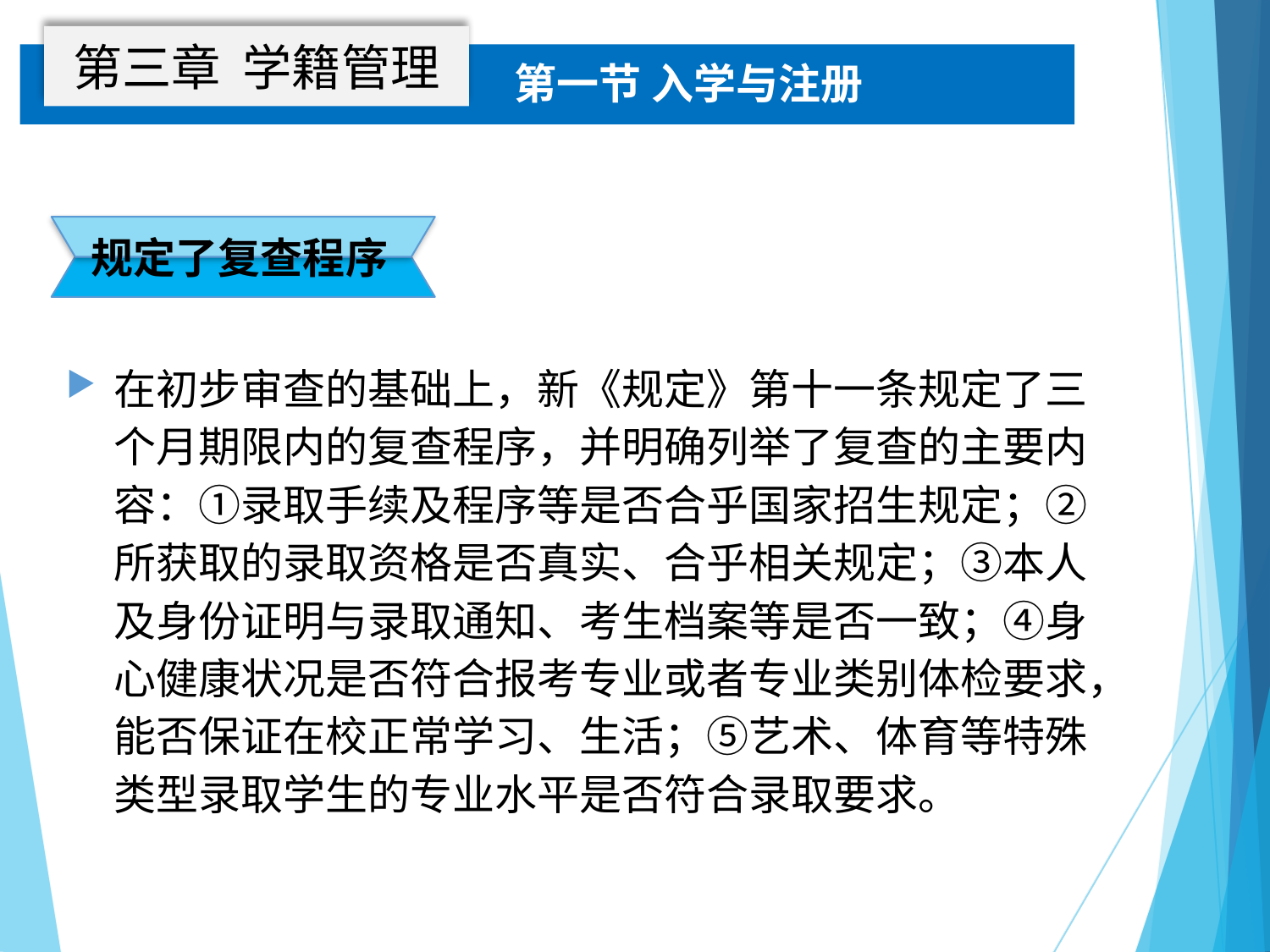

第三章  学籍管理
第一节 入学与注册

规定了复查程序

在初步审查的基础上，新《规定》第十一条规定了三个月期限内的复查程序，并明确列举了复查的主要内容：①录取手续及程序等是否合乎国家招生规定；②所获取的录取资格是否真实、合乎相关规定；③本人及身份证明与录取通知、考生档案等是否一致；④身心健康状况是否符合报考专业或者专业类别体检要求，能否保证在校正常学习、生活；⑤艺术、体育等特殊类型录取学生的专业水平是否符合录取要求。